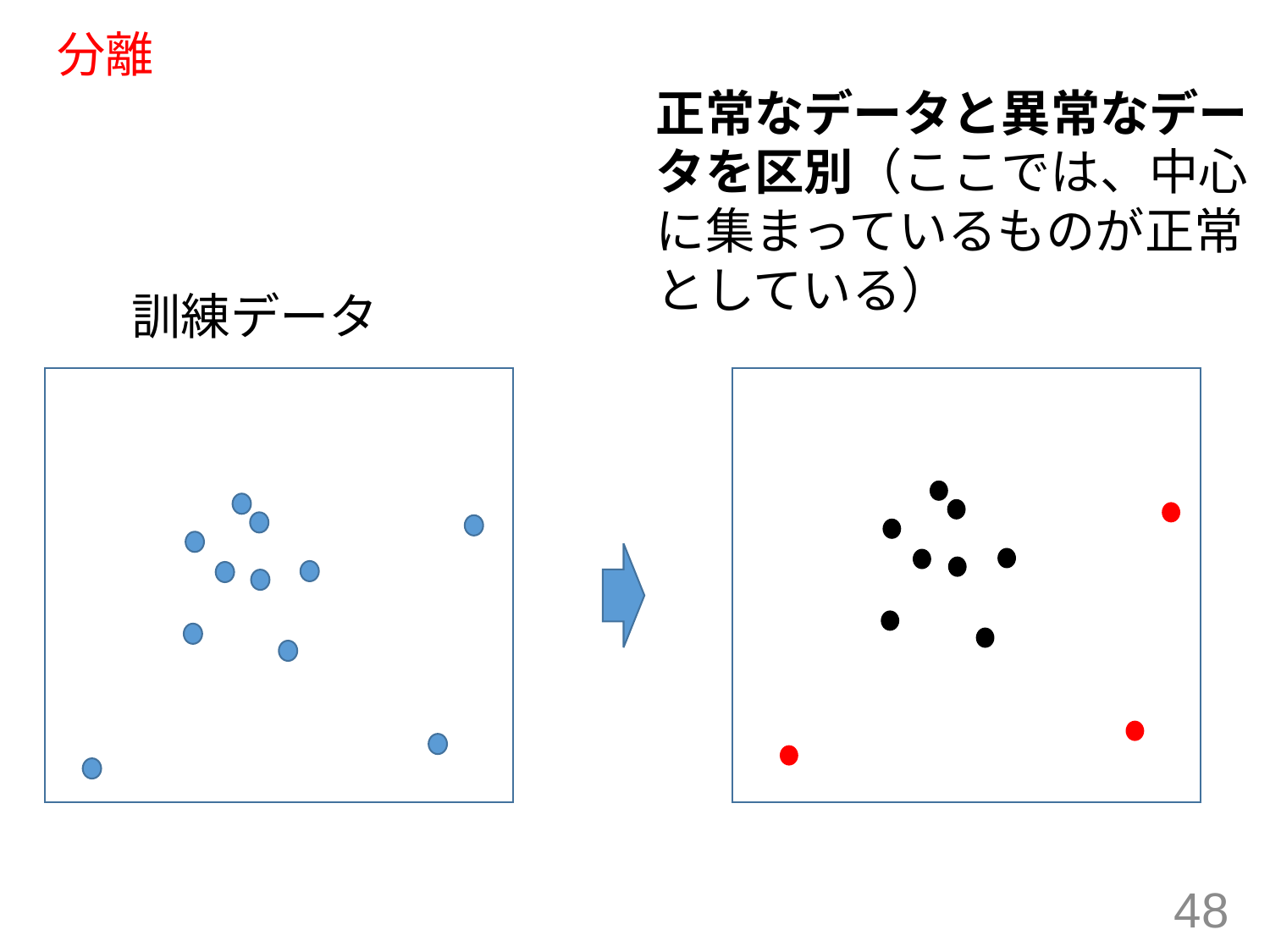

# 分離
正常なデータと異常なデータを区別（ここでは、中心に集まっているものが正常としている）
訓練データ

48